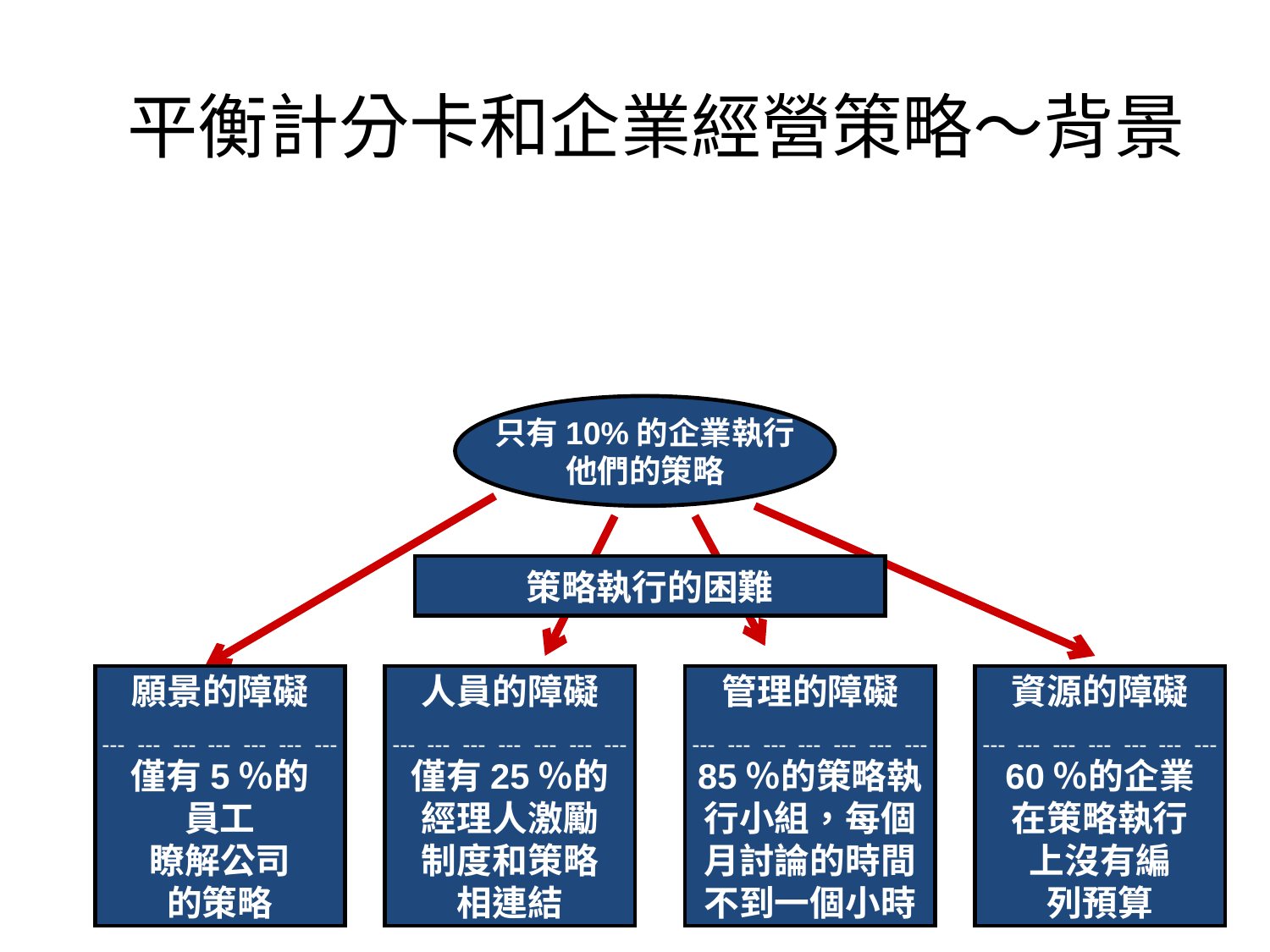

# 平衡計分卡和企業經營策略～背景
據估計70%至90%的實際問題是策略的執行問題而不是策略本身的問題……
策略執行之障礙
只有10%的企業執行
他們的策略

策略執行的困難
願景的障礙
﹍﹍﹍﹍﹍﹍﹍
僅有5％的
員工
瞭解公司
的策略
人員的障礙
﹍﹍﹍﹍﹍﹍﹍
僅有25％的
經理人激勵
制度和策略
相連結
管理的障礙
﹍﹍﹍﹍﹍﹍﹍
85％的策略執
行小組，每個
月討論的時間
不到一個小時
資源的障礙
﹍﹍﹍﹍﹍﹍﹍
60％的企業
在策略執行
上沒有編
列預算